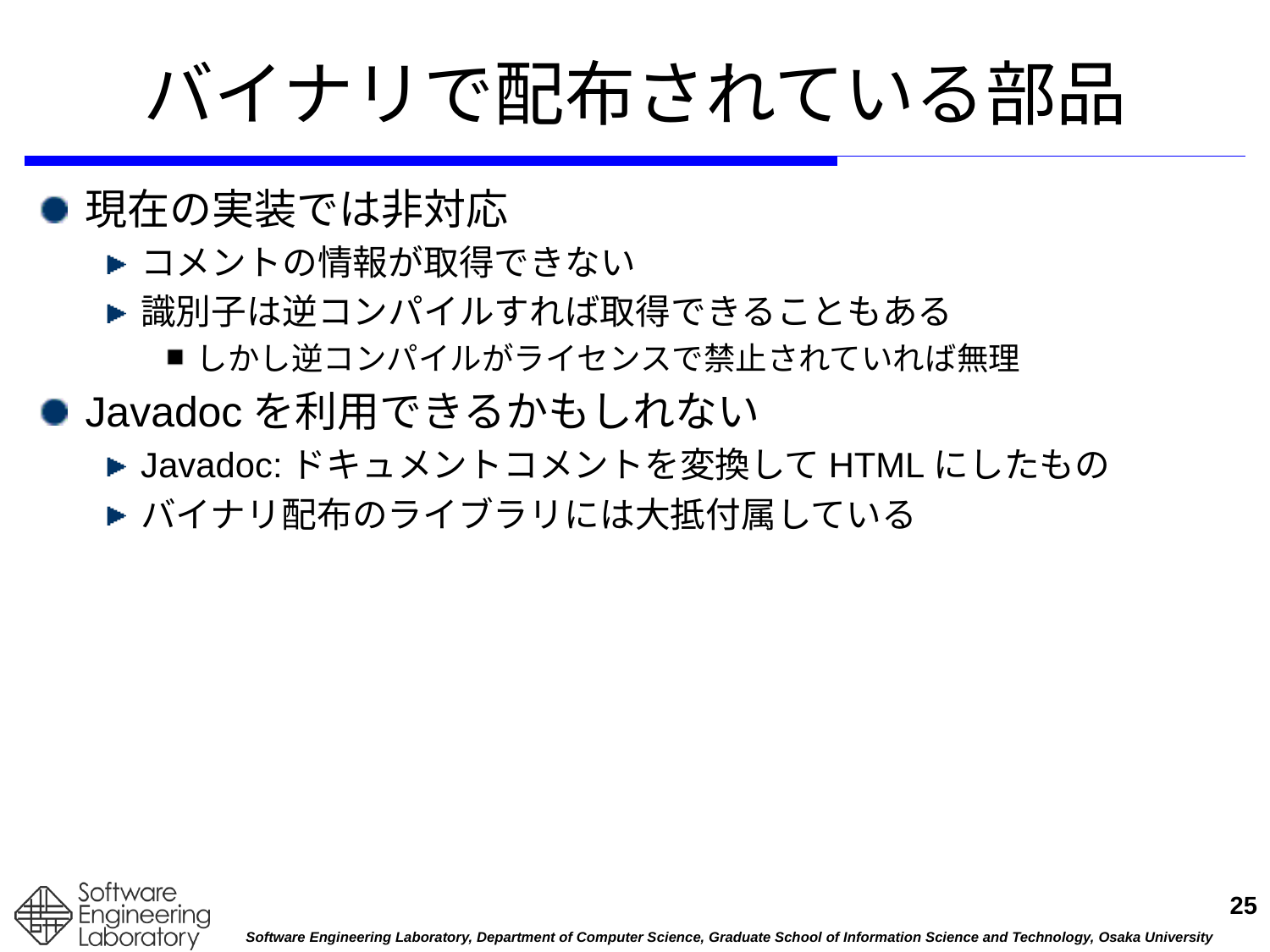

# バイナリで配布されている部品
現在の実装では非対応
コメントの情報が取得できない
識別子は逆コンパイルすれば取得できることもある
しかし逆コンパイルがライセンスで禁止されていれば無理
Javadocを利用できるかもしれない
Javadoc:ドキュメントコメントを変換してHTMLにしたもの
バイナリ配布のライブラリには大抵付属している